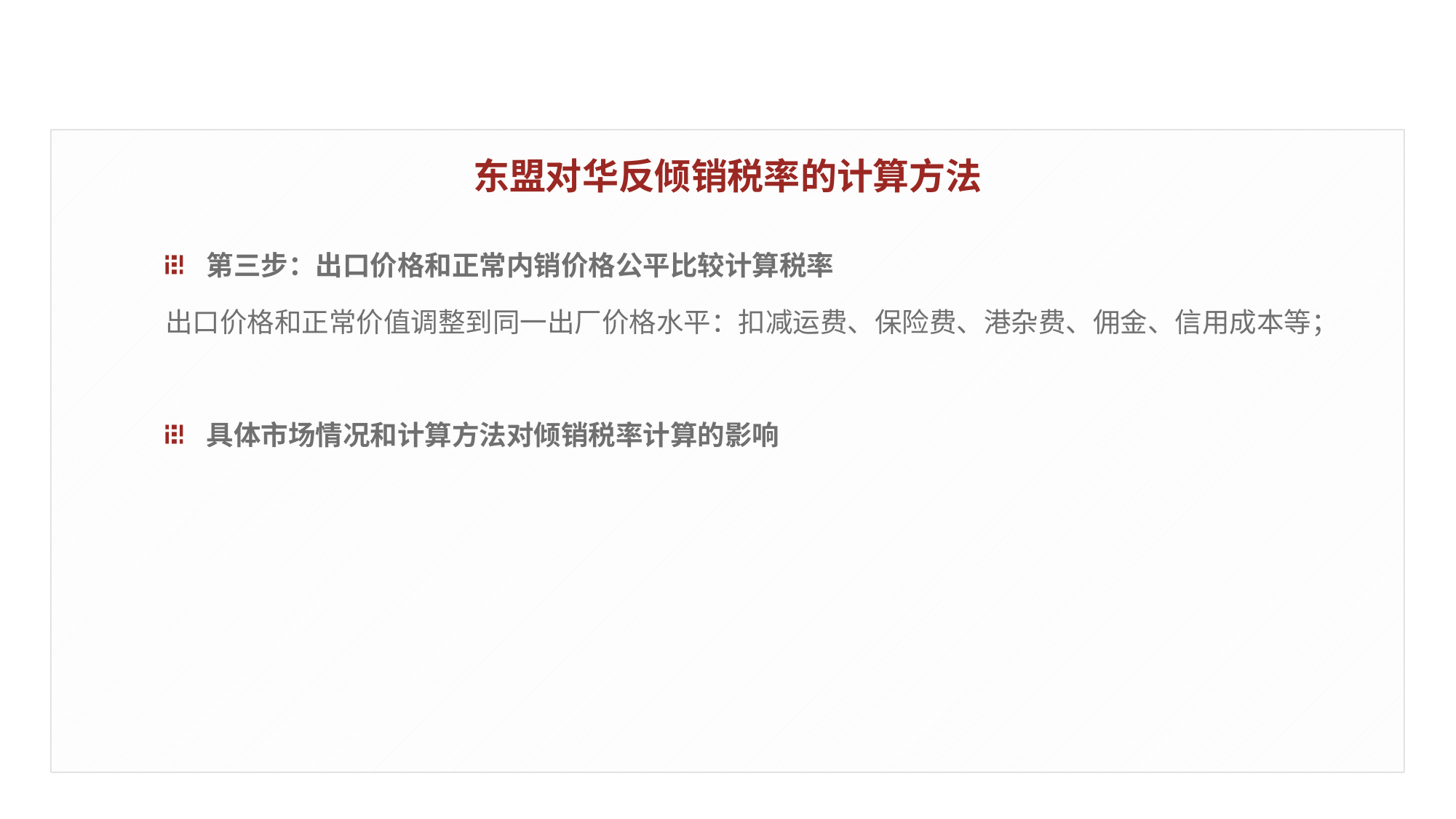

东盟对华反倾销税率的计算方法
第三步：出口价格和正常内销价格公平比较计算税率
出口价格和正常价值调整到同一出厂价格水平：扣减运费、保险费、港杂费、佣金、信用成本等；

具体市场情况和计算方法对倾销税率计算的影响